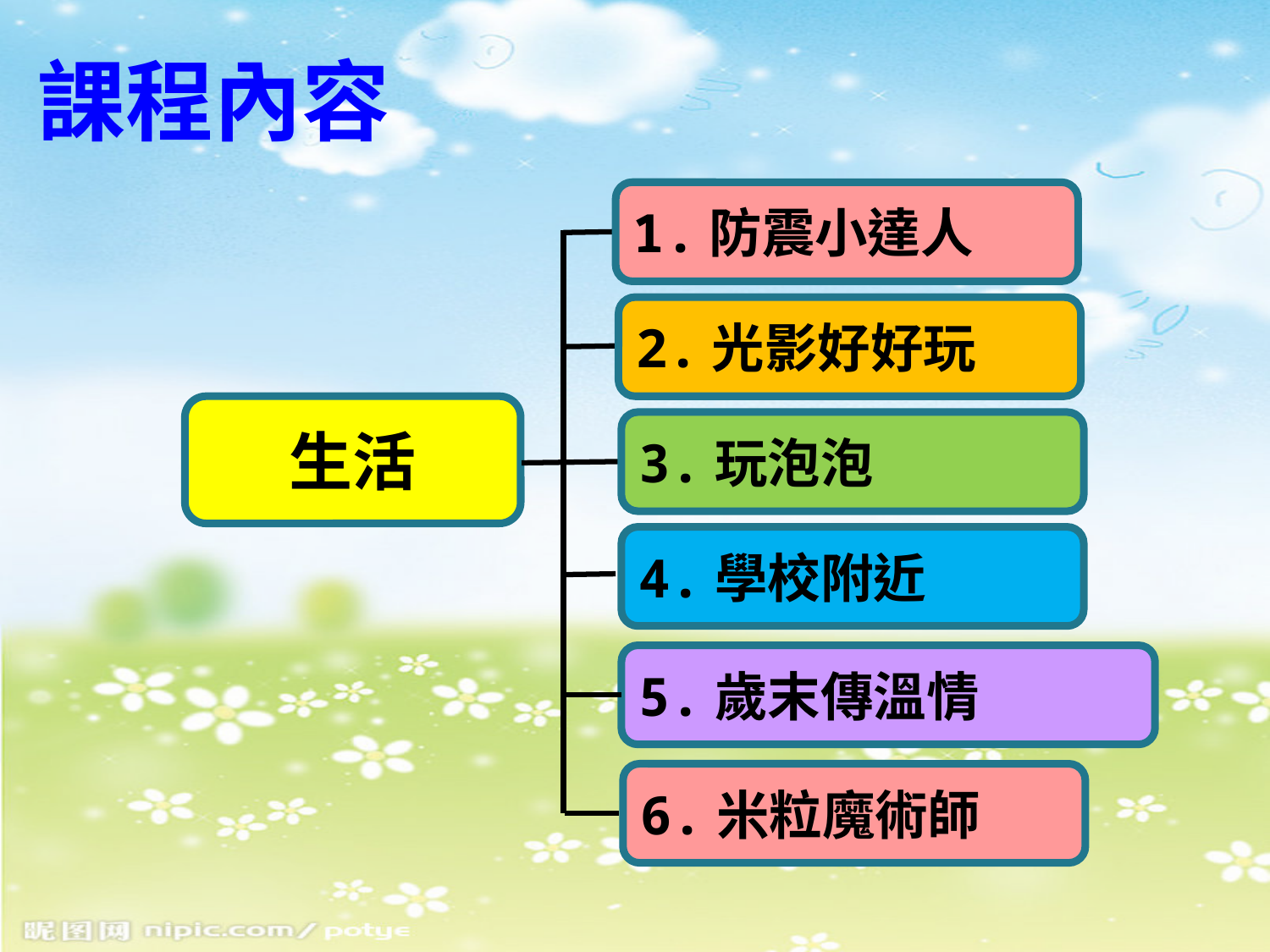

# 課程內容
1.防震小達人
2.光影好好玩
生活
3.玩泡泡
4.學校附近
5.歲末傳溫情
6.米粒魔術師